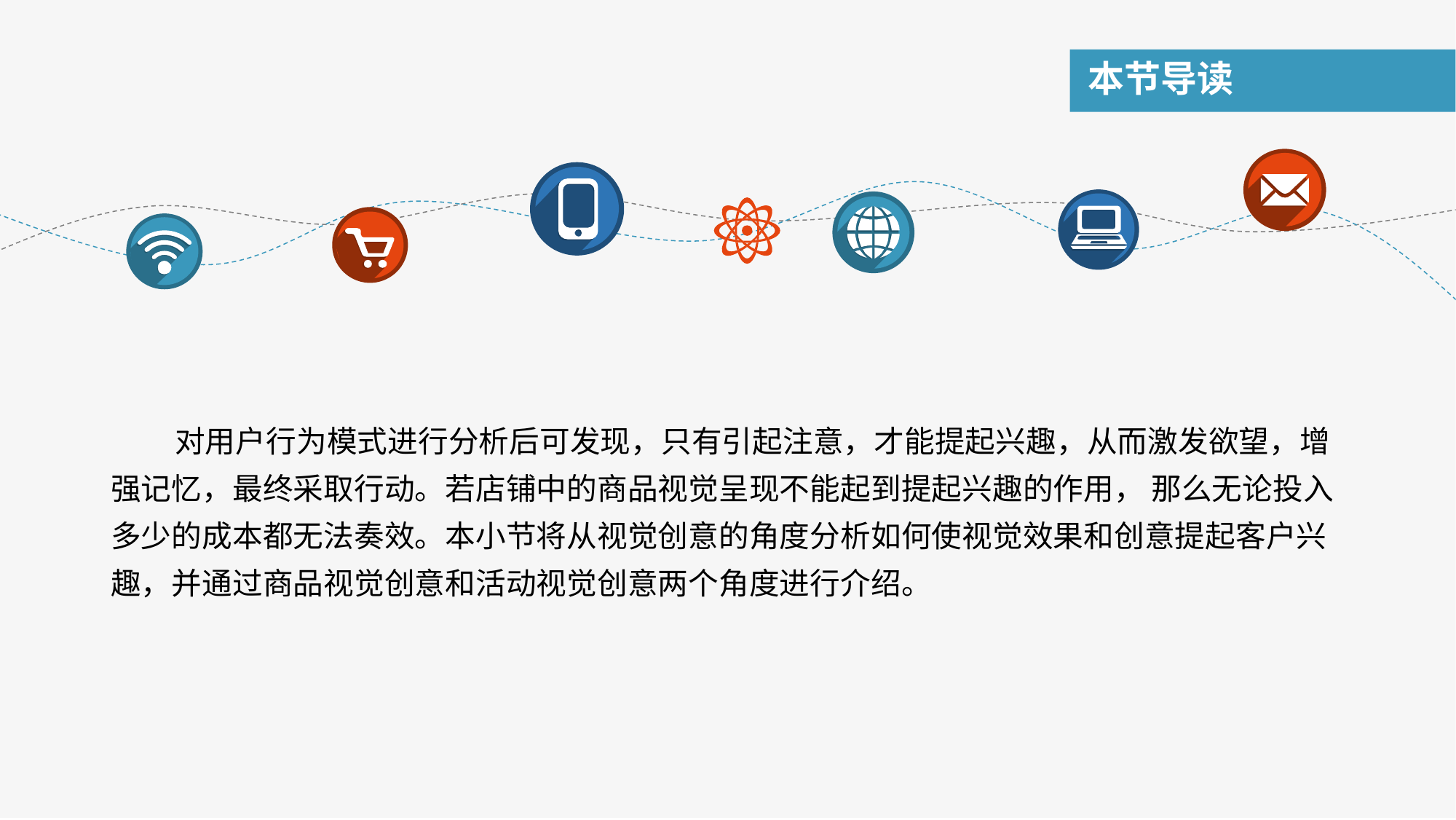

本节导读

对用户行为模式进行分析后可发现，只有引起注意，才能提起兴趣，从而激发欲望，增强记忆，最终采取行动。若店铺中的商品视觉呈现不能起到提起兴趣的作用， 那么无论投入多少的成本都无法奏效。本小节将从视觉创意的角度分析如何使视觉效果和创意提起客户兴趣，并通过商品视觉创意和活动视觉创意两个角度进行介绍。